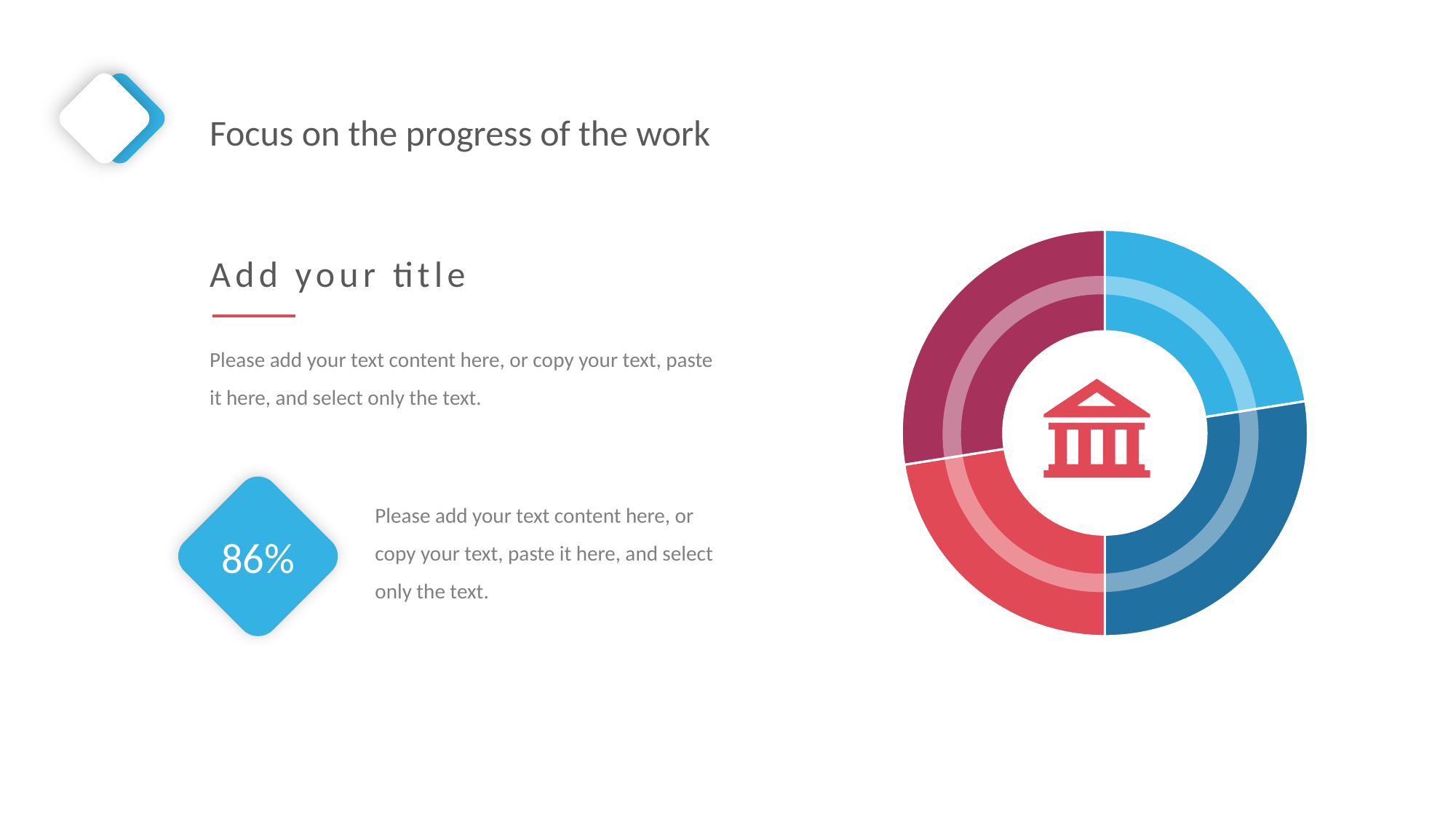

Focus on the progress of the work

### Chart

| Category | 销售额 |
|---|---|
| 第一季度 | 45.0 |
| 第二季度 | 55.0 |
| 第三季度 | 45.0 |
| 第四季度 | 55.0 |
Add your title

Please add your text content here, or copy your text, paste it here, and select only the text.

Please add your text content here, or copy your text, paste it here, and select only the text.

86%